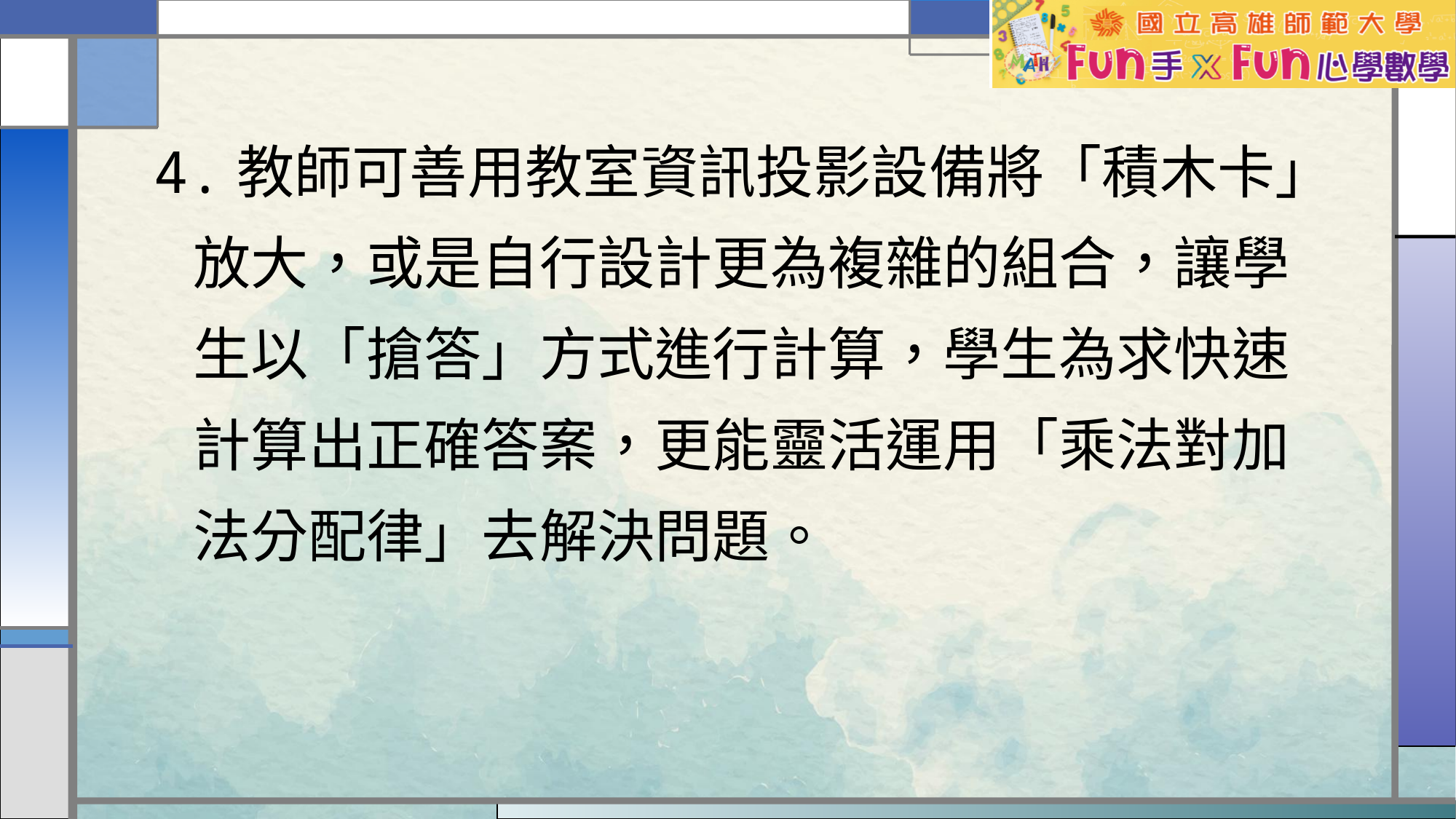

4.教師可善用教室資訊投影設備將「積木卡」
  放大，或是自行設計更為複雜的組合，讓學
  生以「搶答」方式進行計算，學生為求快速
  計算出正確答案，更能靈活運用「乘法對加
  法分配律」去解決問題。